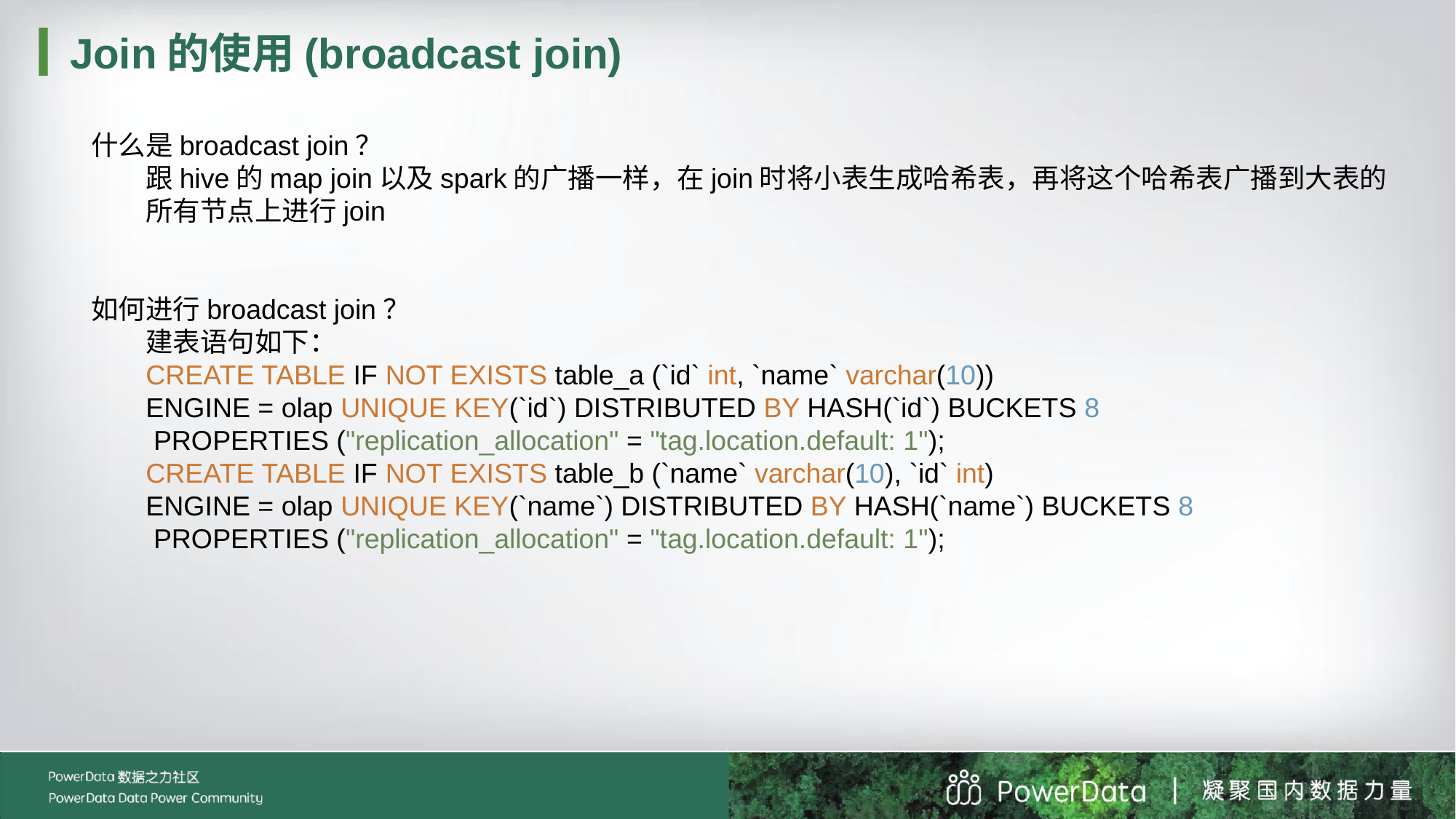

Join的使用(broadcast join)

什么是broadcast join？
跟hive的map join以及spark的广播一样，在join时将小表生成哈希表，再将这个哈希表广播到大表的所有节点上进行join

如何进行broadcast join？
建表语句如下：
CREATE TABLE IF NOT EXISTS table_a (`id` int, `name` varchar(10))
ENGINE = olap UNIQUE KEY(`id`) DISTRIBUTED BY HASH(`id`) BUCKETS 8
 PROPERTIES ("replication_allocation" = "tag.location.default: 1");
CREATE TABLE IF NOT EXISTS table_b (`name` varchar(10), `id` int)
ENGINE = olap UNIQUE KEY(`name`) DISTRIBUTED BY HASH(`name`) BUCKETS 8
 PROPERTIES ("replication_allocation" = "tag.location.default: 1");